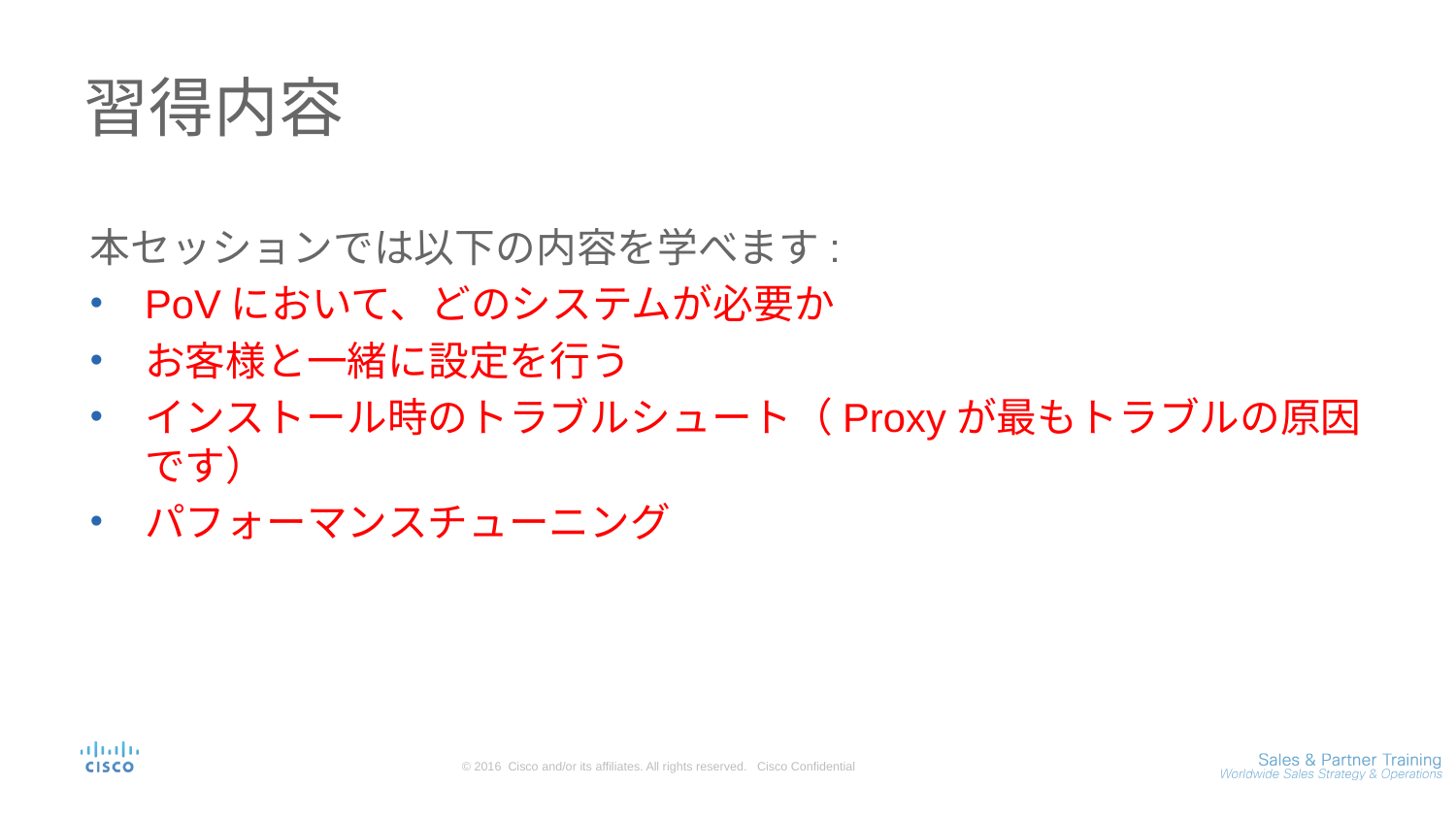

# 習得内容
本セッションでは以下の内容を学べます:
PoVにおいて、どのシステムが必要か
お客様と一緒に設定を行う
インストール時のトラブルシュート（Proxyが最もトラブルの原因です）
パフォーマンスチューニング